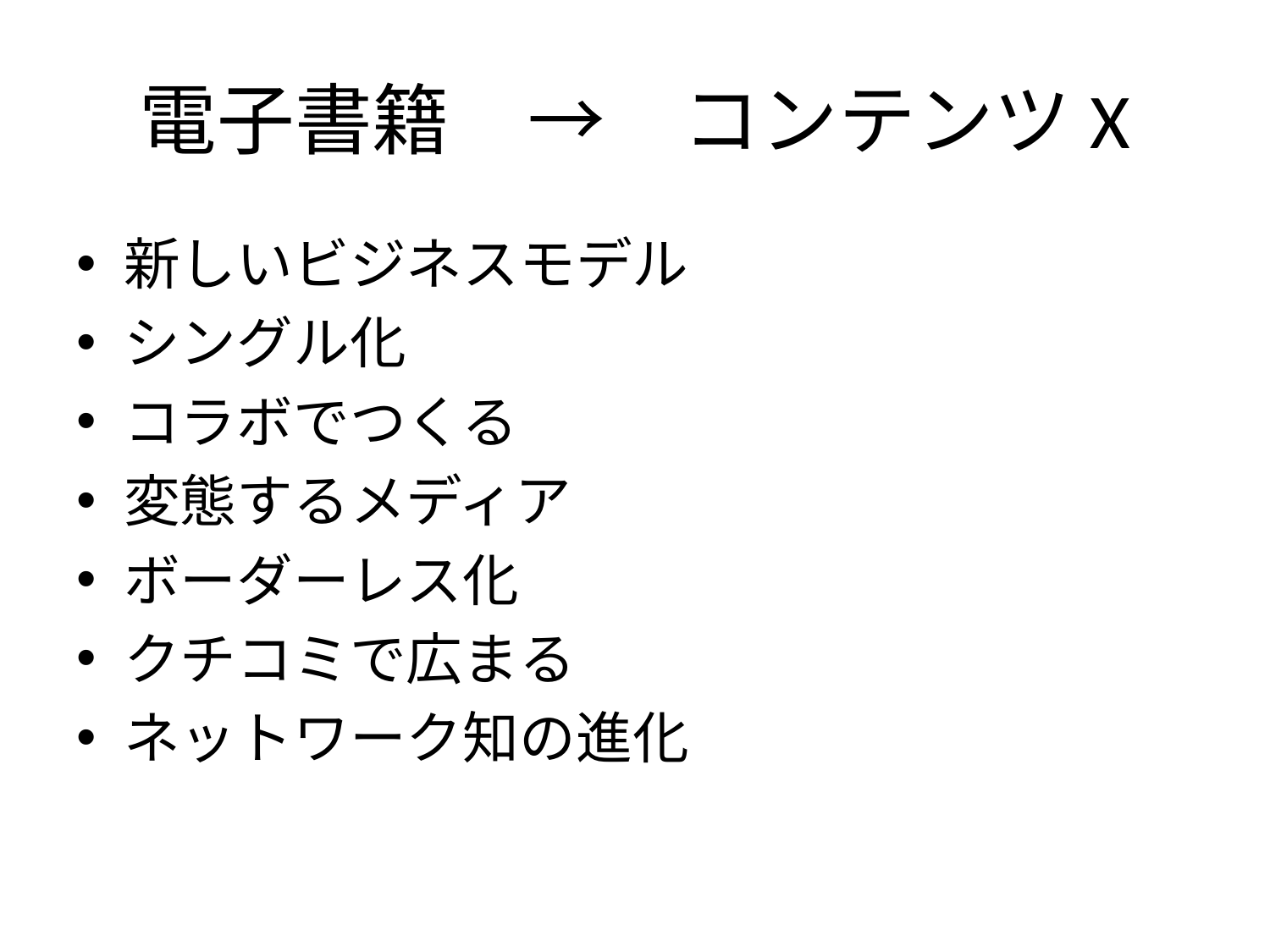

# 電子書籍　→　コンテンツX
新しいビジネスモデル
シングル化
コラボでつくる
変態するメディア
ボーダーレス化
クチコミで広まる
ネットワーク知の進化